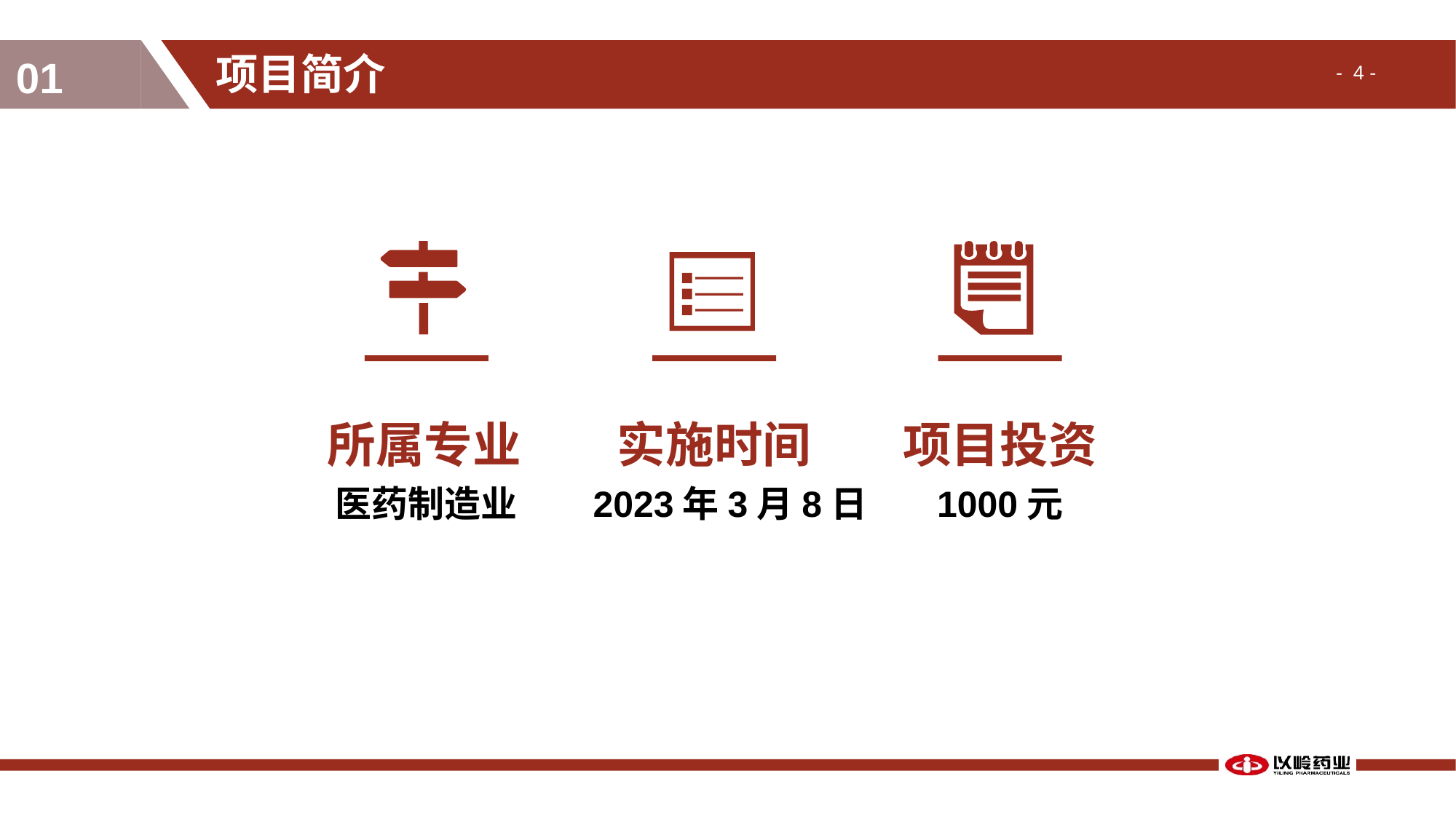

01
# 项目简介

所属专业
实施时间
项目投资
医药制造业
2023年3月8日
1000元